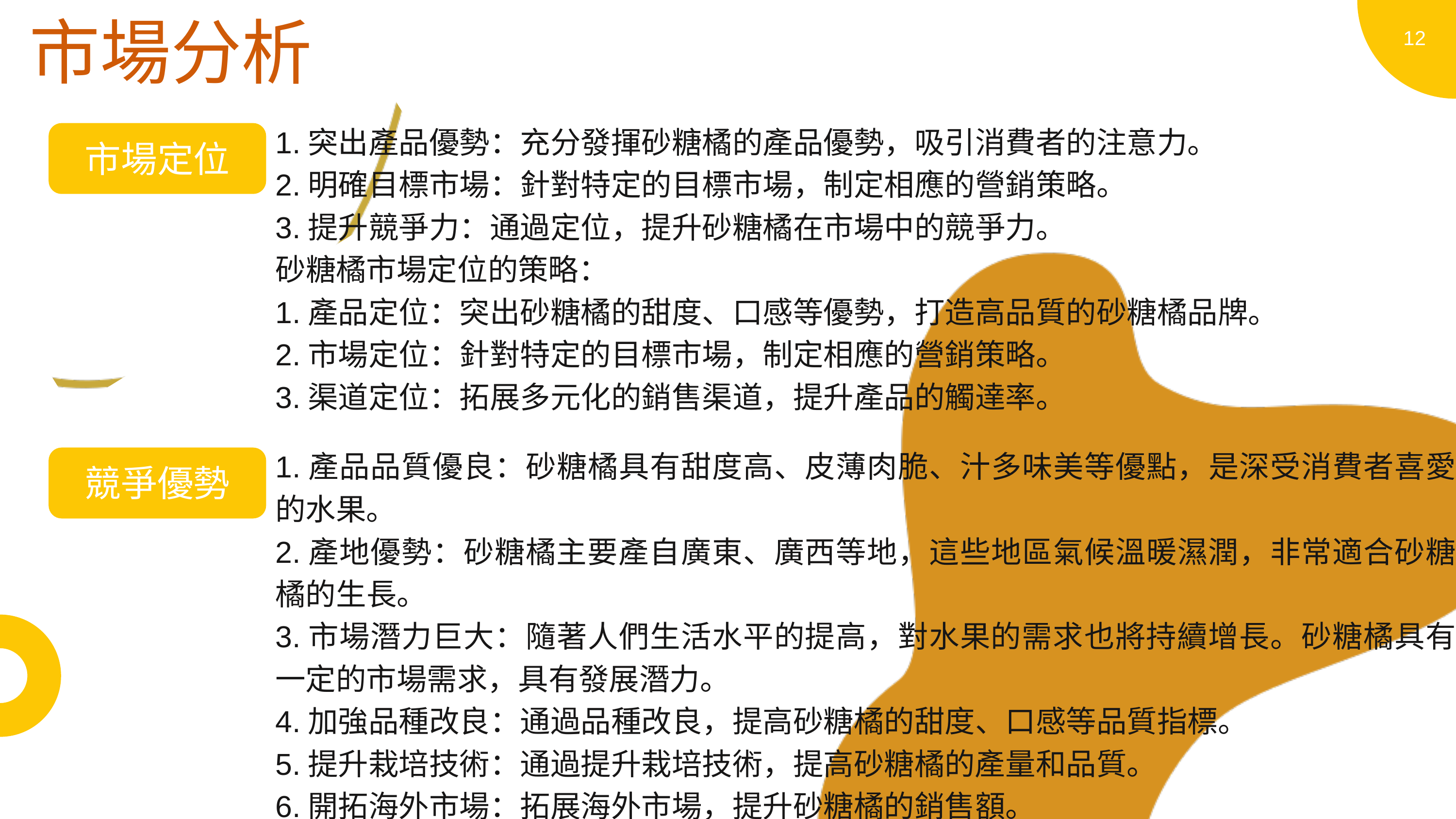

市場分析
12
1.突出產品優勢：充分發揮砂糖橘的產品優勢，吸引消費者的注意力。
2.明確目標市場：針對特定的目標市場，制定相應的營銷策略。
3.提升競爭力：通過定位，提升砂糖橘在市場中的競爭力。
砂糖橘市場定位的策略：
1.產品定位：突出砂糖橘的甜度、口感等優勢，打造高品質的砂糖橘品牌。
2.市場定位：針對特定的目標市場，制定相應的營銷策略。
3.渠道定位：拓展多元化的銷售渠道，提升產品的觸達率。

市場定位

1.產品品質優良：砂糖橘具有甜度高、皮薄肉脆、汁多味美等優點，是深受消費者喜愛的水果。
2.產地優勢：砂糖橘主要產自廣東、廣西等地，這些地區氣候溫暖濕潤，非常適合砂糖橘的生長。
3.市場潛力巨大：隨著人們生活水平的提高，對水果的需求也將持續增長。砂糖橘具有一定的市場需求，具有發展潛力。
4.加強品種改良：通過品種改良，提高砂糖橘的甜度、口感等品質指標。
5.提升栽培技術：通過提升栽培技術，提高砂糖橘的產量和品質。
6.開拓海外市場：拓展海外市場，提升砂糖橘的銷售額。

競爭優勢